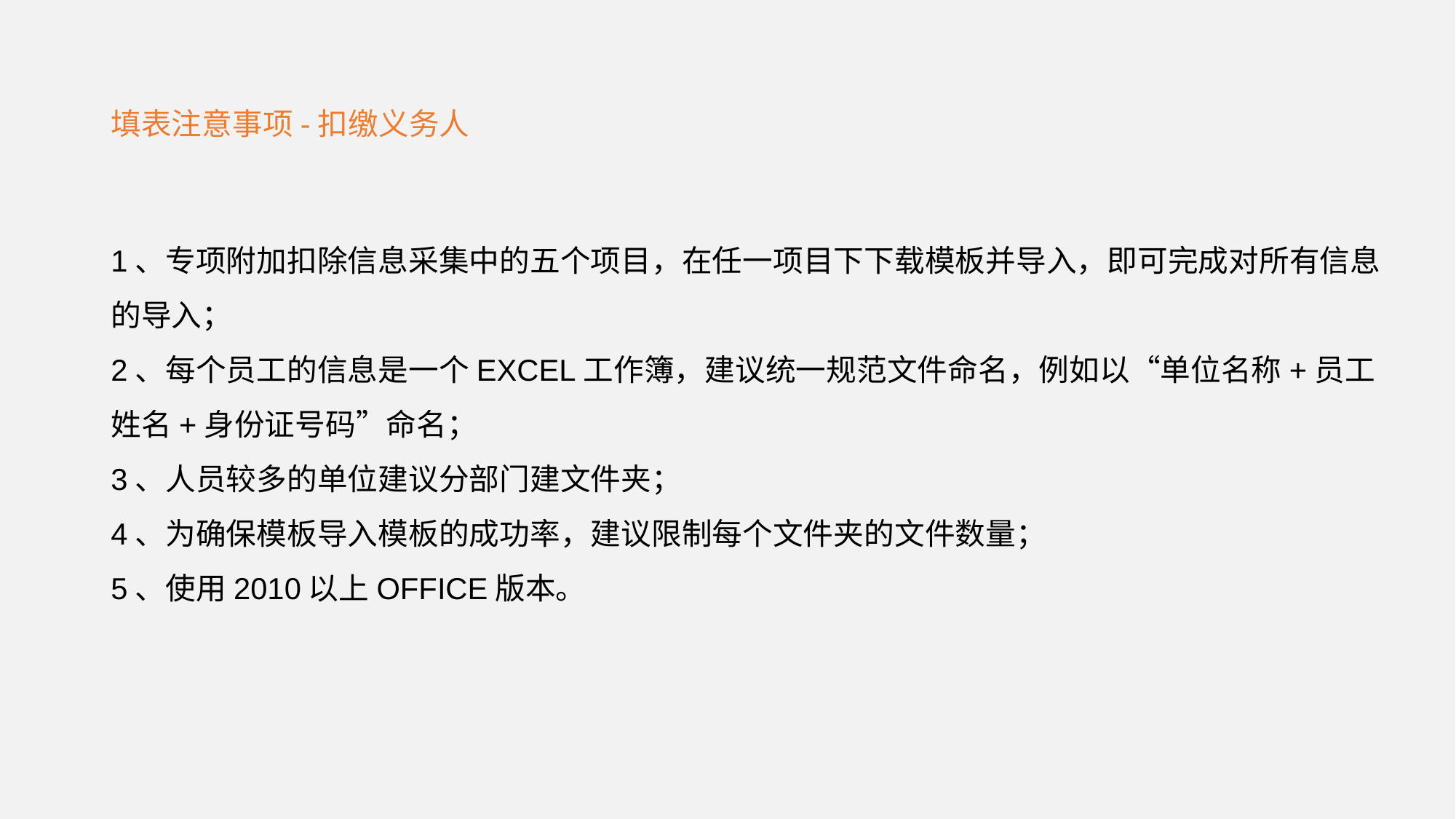

填表注意事项-扣缴义务人
1、专项附加扣除信息采集中的五个项目，在任一项目下下载模板并导入，即可完成对所有信息的导入；
2、每个员工的信息是一个EXCEL工作簿，建议统一规范文件命名，例如以“单位名称+员工姓名+身份证号码”命名；
3、人员较多的单位建议分部门建文件夹；
4、为确保模板导入模板的成功率，建议限制每个文件夹的文件数量；
5、使用2010以上OFFICE版本。